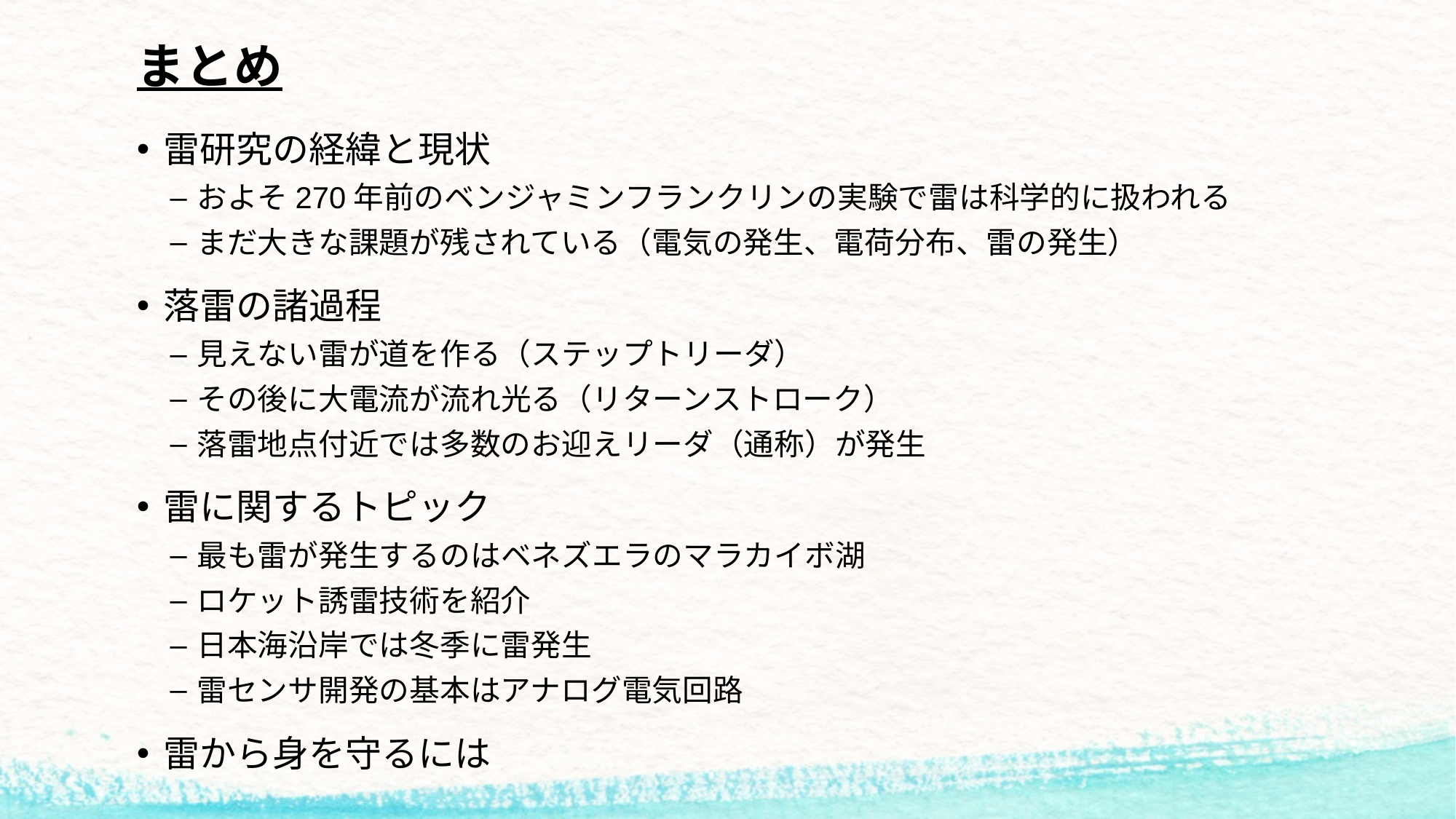

# まとめ
雷研究の経緯と現状
およそ270年前のベンジャミンフランクリンの実験で雷は科学的に扱われる
まだ大きな課題が残されている（電気の発生、電荷分布、雷の発生）
落雷の諸過程
見えない雷が道を作る（ステップトリーダ）
その後に大電流が流れ光る（リターンストローク）
落雷地点付近では多数のお迎えリーダ（通称）が発生
雷に関するトピック
最も雷が発生するのはベネズエラのマラカイボ湖
ロケット誘雷技術を紹介
日本海沿岸では冬季に雷発生
雷センサ開発の基本はアナログ電気回路
雷から身を守るには